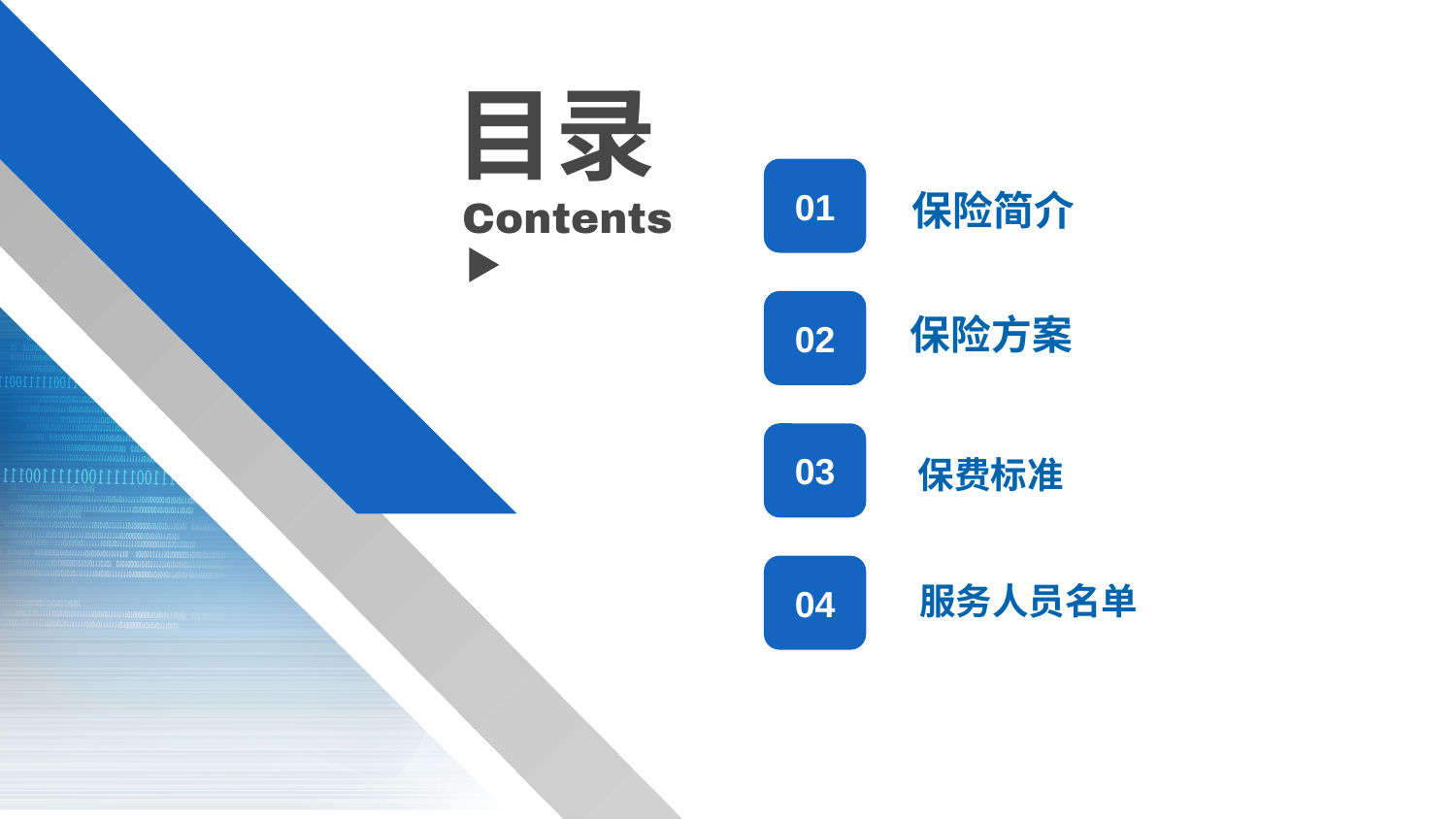

目录

01
保险简介
Contents

02
保险方案

03
保费标准
04
服务人员名单